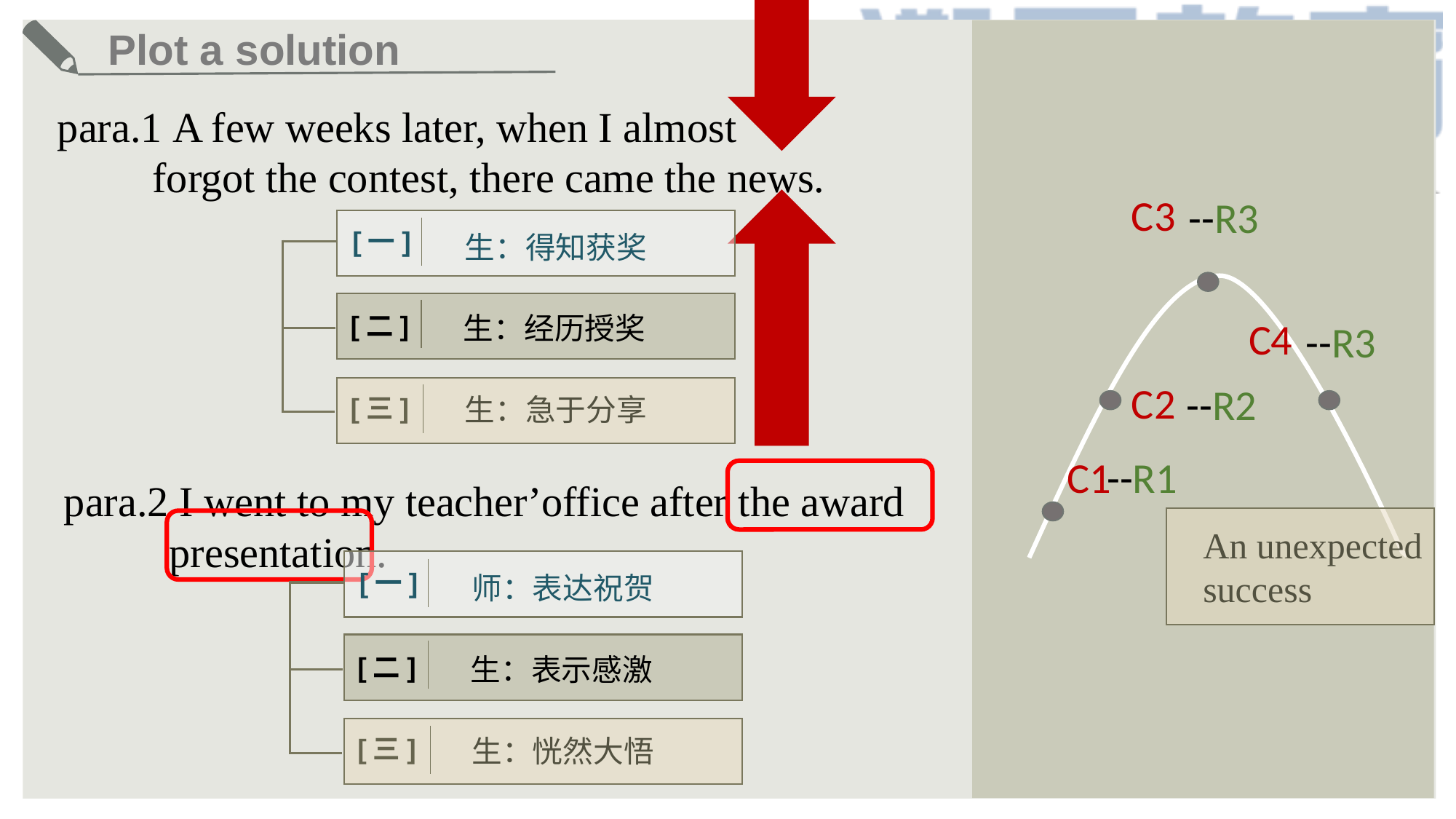

Plot a solution
para.1 A few weeks later, when I almost
         forgot the contest, there came the news.

C3
--R3

[一]
生：得知获奖

[二]
生：经历授奖

[三]
生：急于分享

C4
--R3
C2
--R2

C1
--R1

para.2 I went to my teacher’office after the award
          presentation.

An unexpected success

[一]
师：表达祝贺

[二]
生：表示感激

[三]
生：恍然大悟